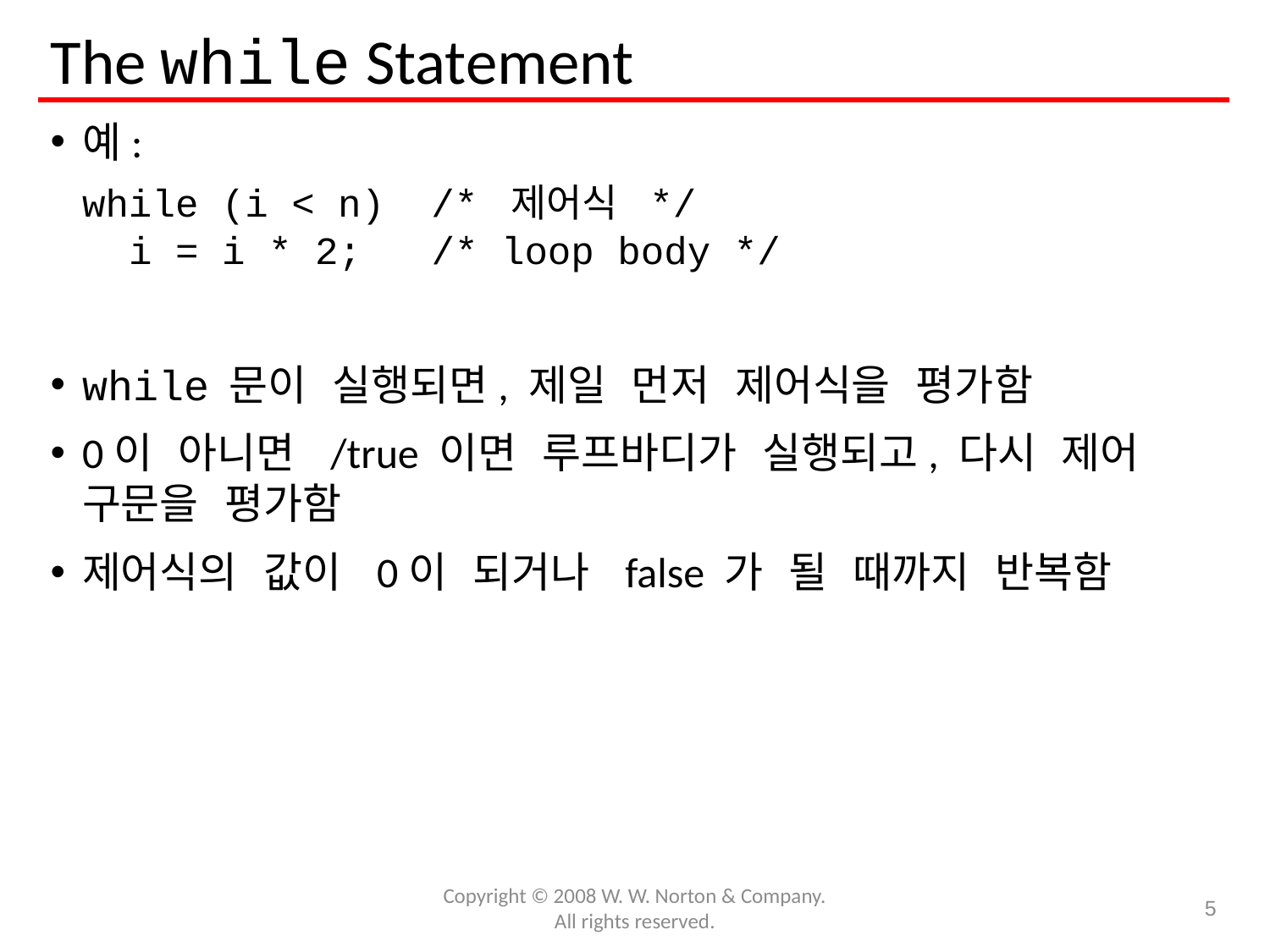

# The while Statement
예:
	while (i < n)  /* 제어식 */
	  i = i * 2;   /* loop body */

while 문이 실행되면, 제일 먼저 제어식을 평가함
0이 아니면 /true 이면 루프바디가 실행되고, 다시 제어 구문을 평가함
제어식의 값이 0이 되거나 false 가 될 때까지 반복함

Copyright © 2008 W. W. Norton & Company.
All rights reserved.
5